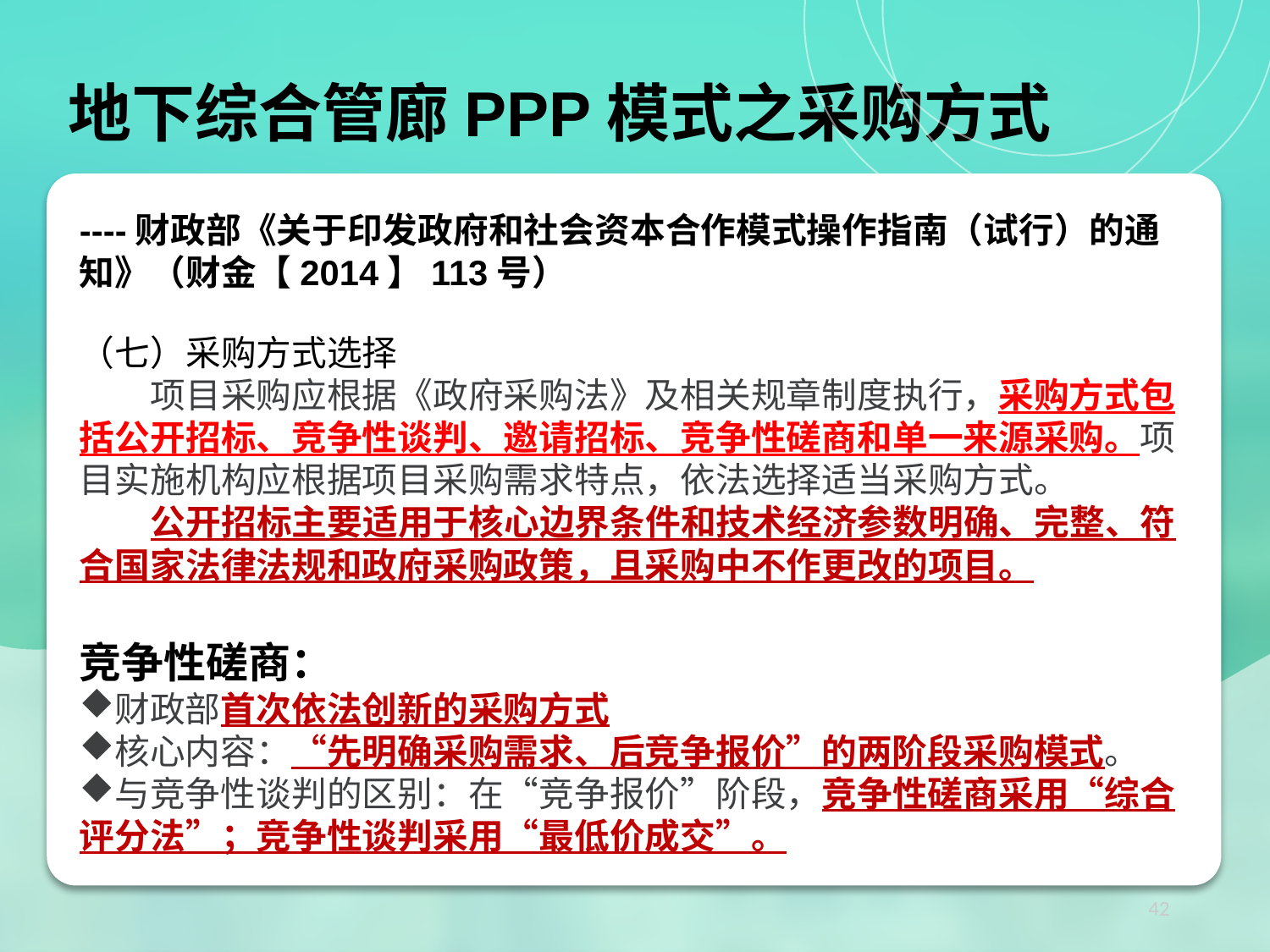

地下综合管廊PPP模式之采购方式

----财政部《关于印发政府和社会资本合作模式操作指南（试行）的通知》（财金【2014】113号）

（七）采购方式选择
　　项目采购应根据《政府采购法》及相关规章制度执行，采购方式包括公开招标、竞争性谈判、邀请招标、竞争性磋商和单一来源采购。项目实施机构应根据项目采购需求特点，依法选择适当采购方式。
        公开招标主要适用于核心边界条件和技术经济参数明确、完整、符合国家法律法规和政府采购政策，且采购中不作更改的项目。

竞争性磋商：
财政部首次依法创新的采购方式
核心内容：“先明确采购需求、后竞争报价”的两阶段采购模式。
与竞争性谈判的区别：在“竞争报价”阶段，竞争性磋商采用“综合评分法”；竞争性谈判采用“最低价成交”。

42